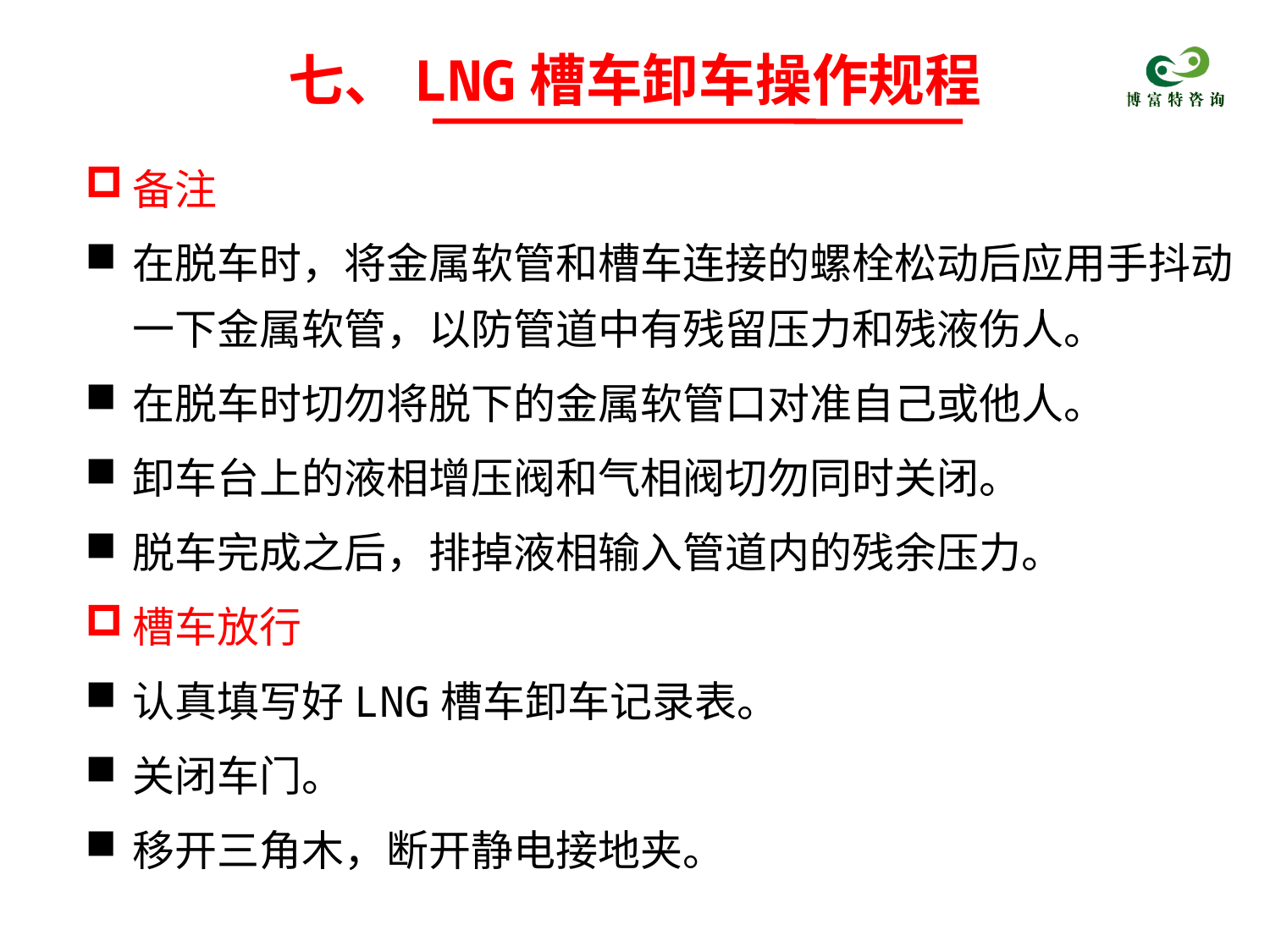

# 七、LNG槽车卸车操作规程

备注
在脱车时，将金属软管和槽车连接的螺栓松动后应用手抖动一下金属软管，以防管道中有残留压力和残液伤人。
在脱车时切勿将脱下的金属软管口对准自己或他人。
卸车台上的液相增压阀和气相阀切勿同时关闭。
脱车完成之后，排掉液相输入管道内的残余压力。
槽车放行
认真填写好LNG槽车卸车记录表。
关闭车门。
移开三角木，断开静电接地夹。